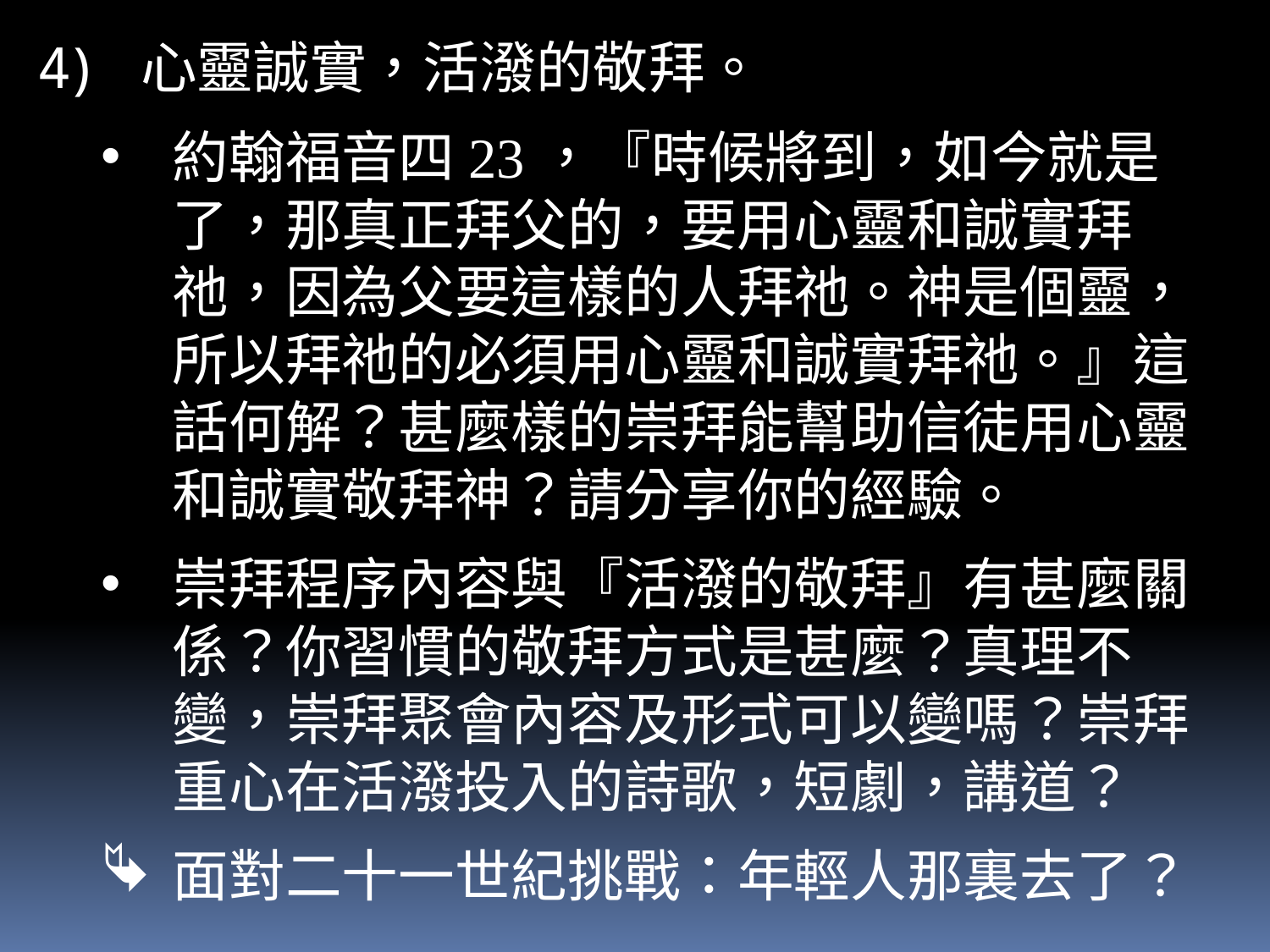

心靈誠實，活潑的敬拜。
約翰福音四23，『時候將到，如今就是了，那真正拜父的，要用心靈和誠實拜祂，因為父要這樣的人拜祂。神是個靈，所以拜祂的必須用心靈和誠實拜祂。』這話何解？甚麼樣的崇拜能幫助信徒用心靈和誠實敬拜神？請分享你的經驗。
崇拜程序內容與『活潑的敬拜』有甚麼關係？你習慣的敬拜方式是甚麼？真理不變，崇拜聚會內容及形式可以變嗎？崇拜重心在活潑投入的詩歌，短劇，講道？
面對二十一世紀挑戰：年輕人那裏去了？